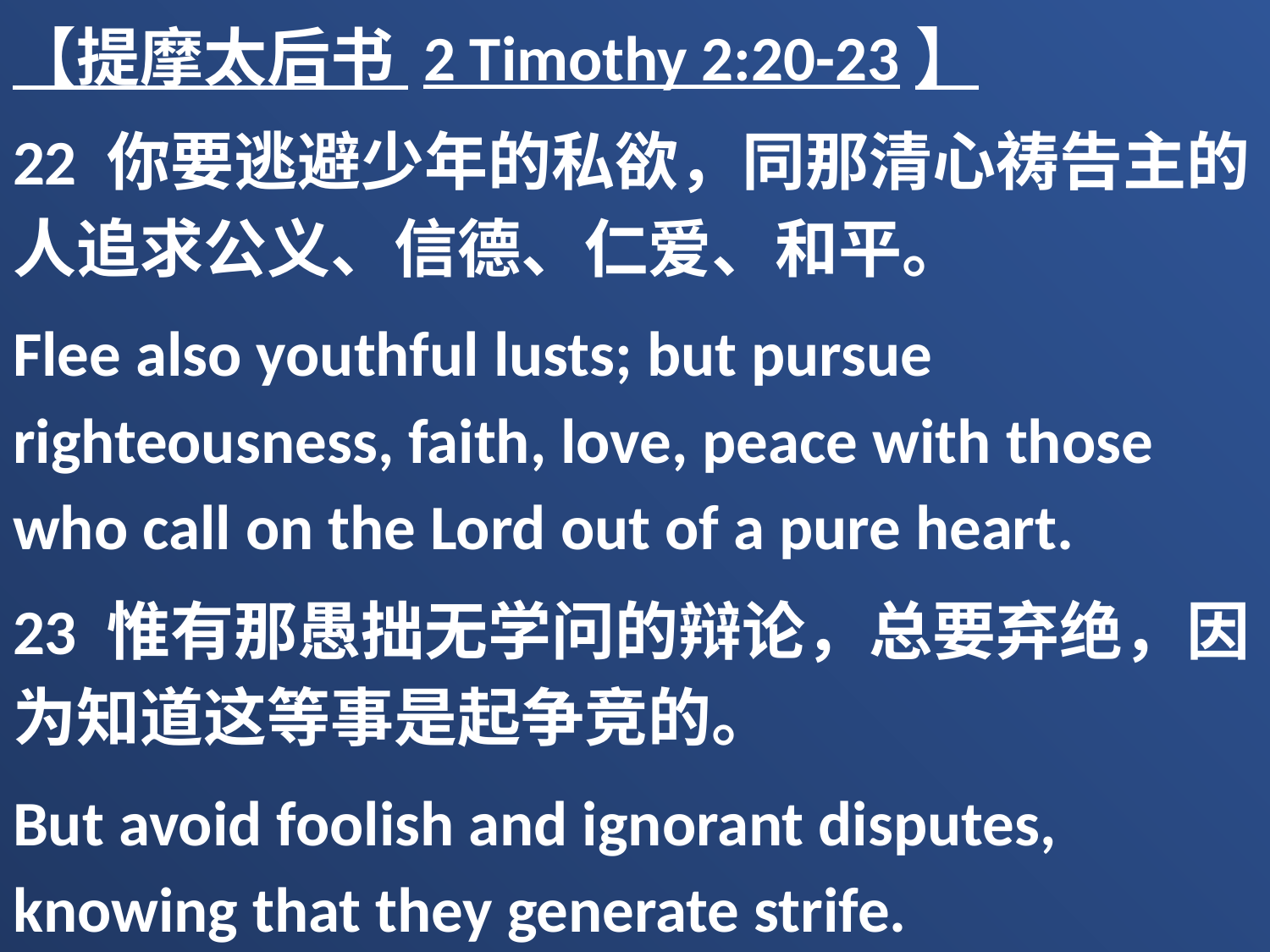

【提摩太后书 2 Timothy 2:20-23】
22 你要逃避少年的私欲，同那清心祷告主的人追求公义、信德、仁爱、和平。
Flee also youthful lusts; but pursue righteousness, faith, love, peace with those who call on the Lord out of a pure heart.
23 惟有那愚拙无学问的辩论，总要弃绝，因为知道这等事是起争竞的。
But avoid foolish and ignorant disputes, knowing that they generate strife.